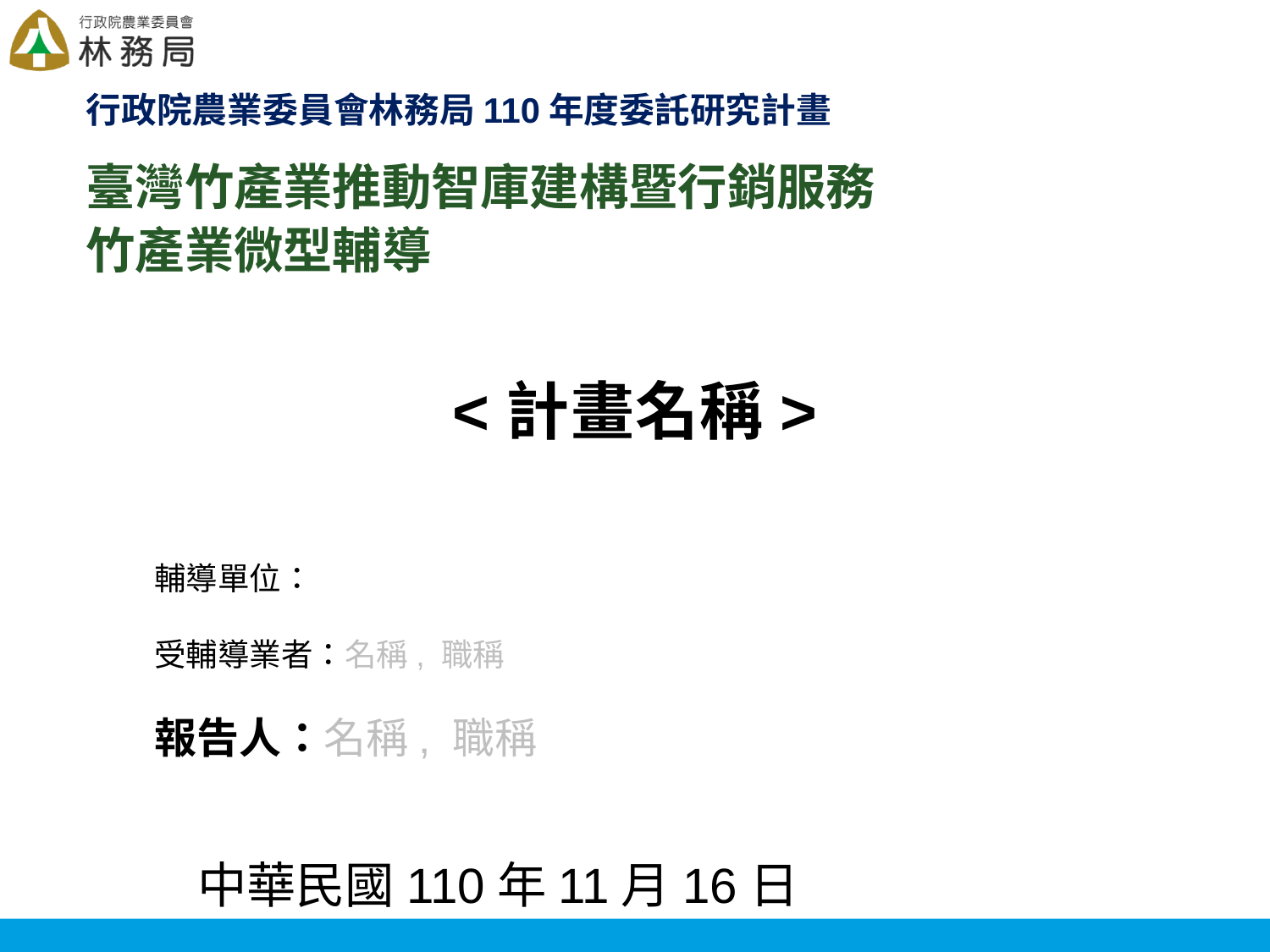

# <計畫名稱>
輔導單位：

受輔導業者：名稱, 職稱

報告人：名稱, 職稱
中華民國110年11月16日